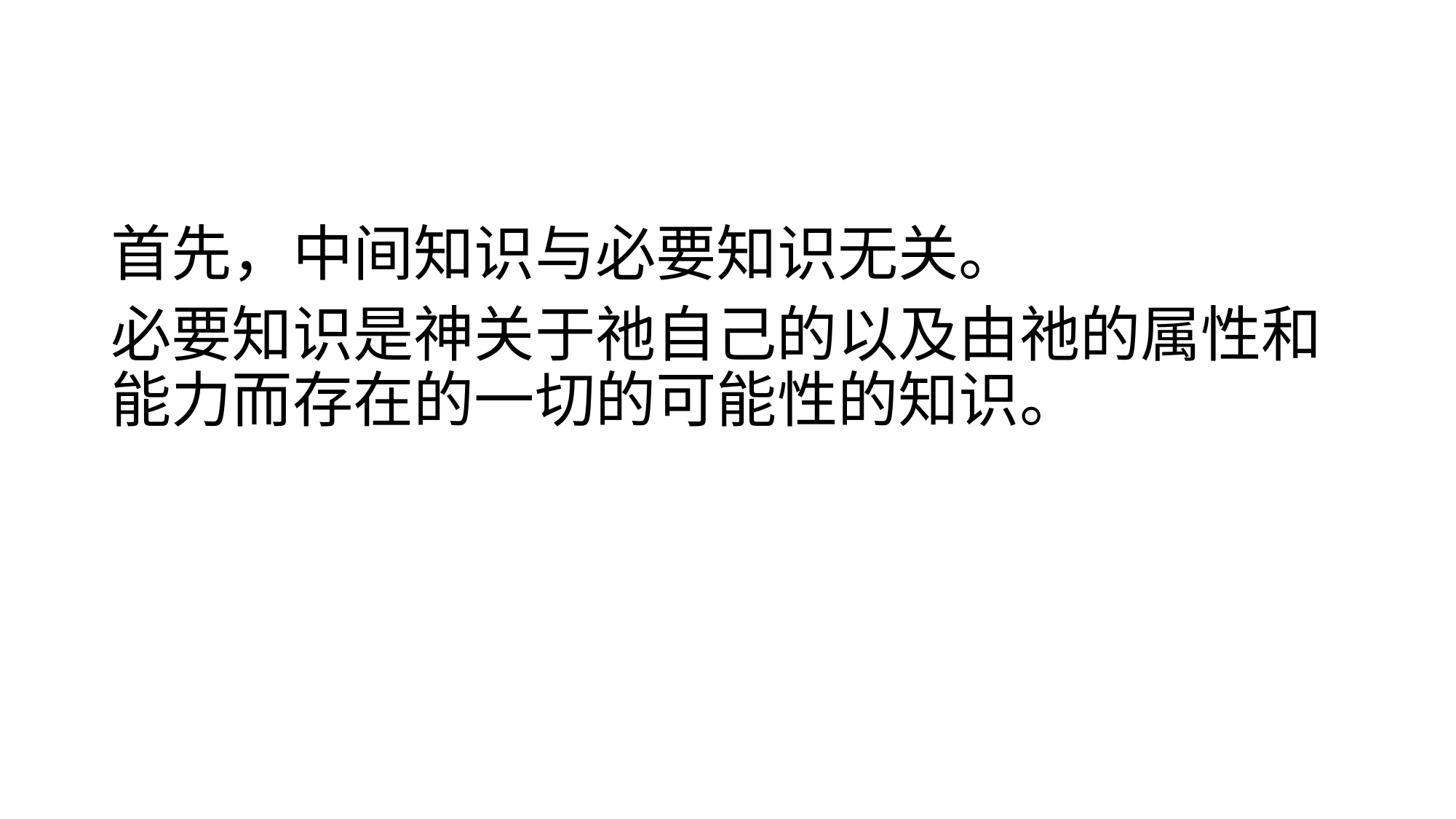

#
首先，中间知识与必要知识无关。
必要知识是神关于祂自己的以及由祂的属性和能力而存在的一切的可能性的知识。